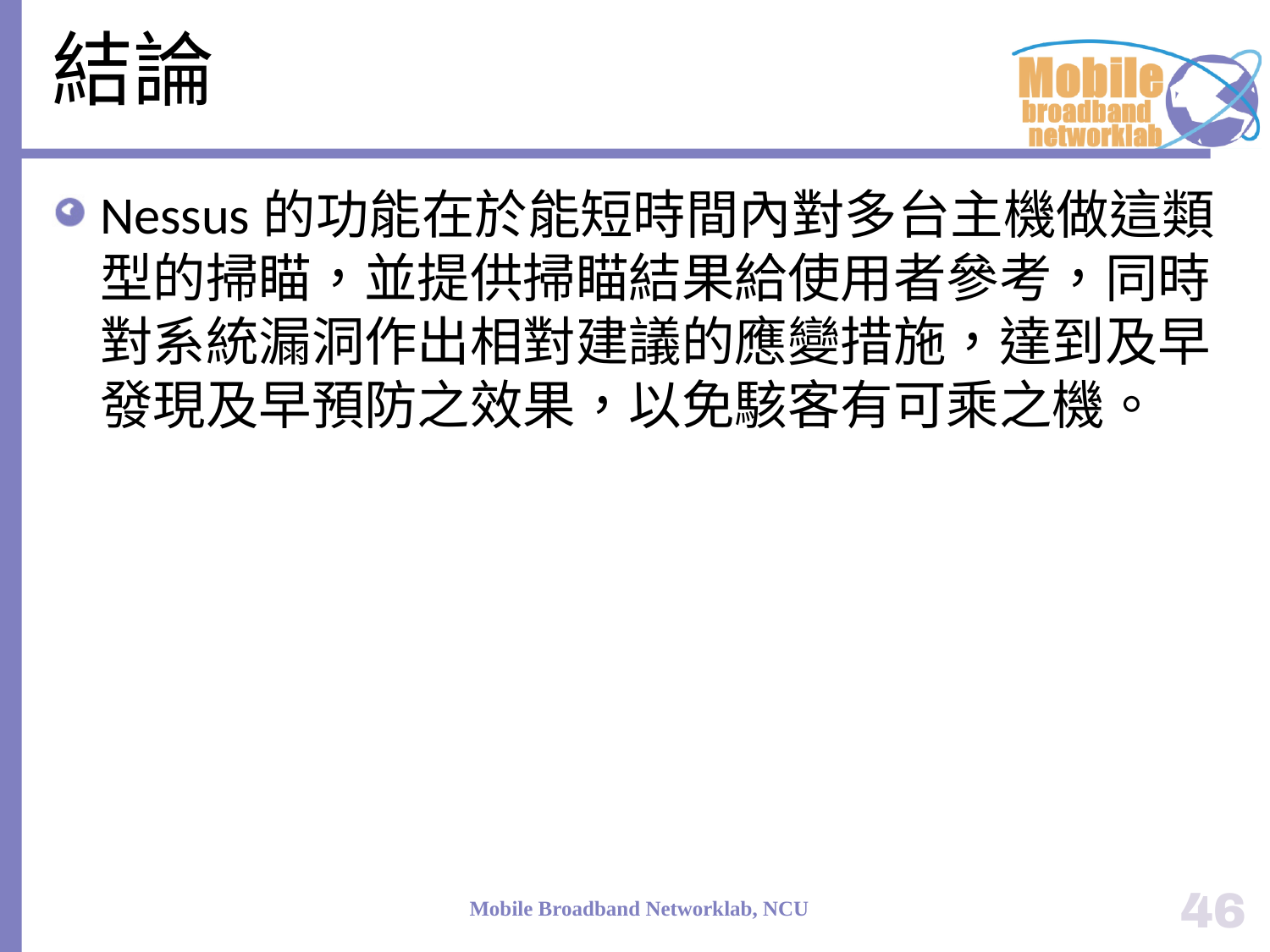

# 結論
Nessus的功能在於能短時間內對多台主機做這類型的掃瞄，並提供掃瞄結果給使用者參考，同時對系統漏洞作出相對建議的應變措施，達到及早發現及早預防之效果，以免駭客有可乘之機。

46